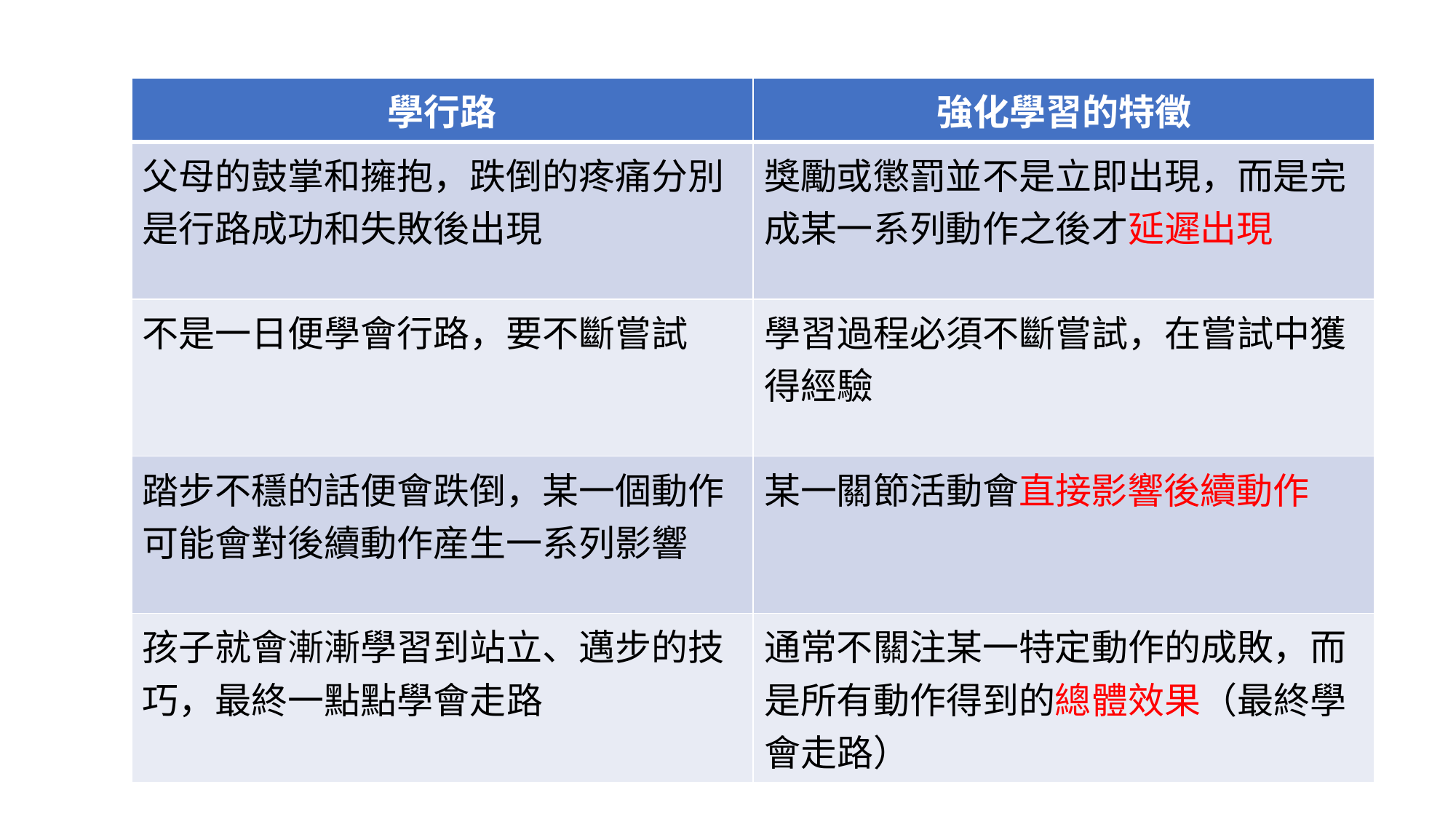

| 學行路 | 強化學習的特徵 |
| --- | --- |
| 父母的鼓掌和擁抱，跌倒的疼痛分別是行路成功和失敗後出現 | 獎勵或懲罰並不是立即出現，而是完成某一系列動作之後才延遲出現 |
| 不是一日便學會行路，要不斷嘗試 | 學習過程必須不斷嘗試，在嘗試中獲得經驗 |
| 踏步不穩的話便會跌倒，某一個動作可能會對後續動作産生一系列影響 | 某一關節活動會直接影響後續動作 |
| 孩子就會漸漸學習到站立、邁步的技巧，最終一點點學會走路 | 通常不關注某一特定動作的成敗，而是所有動作得到的總體效果（最終學會走路） |